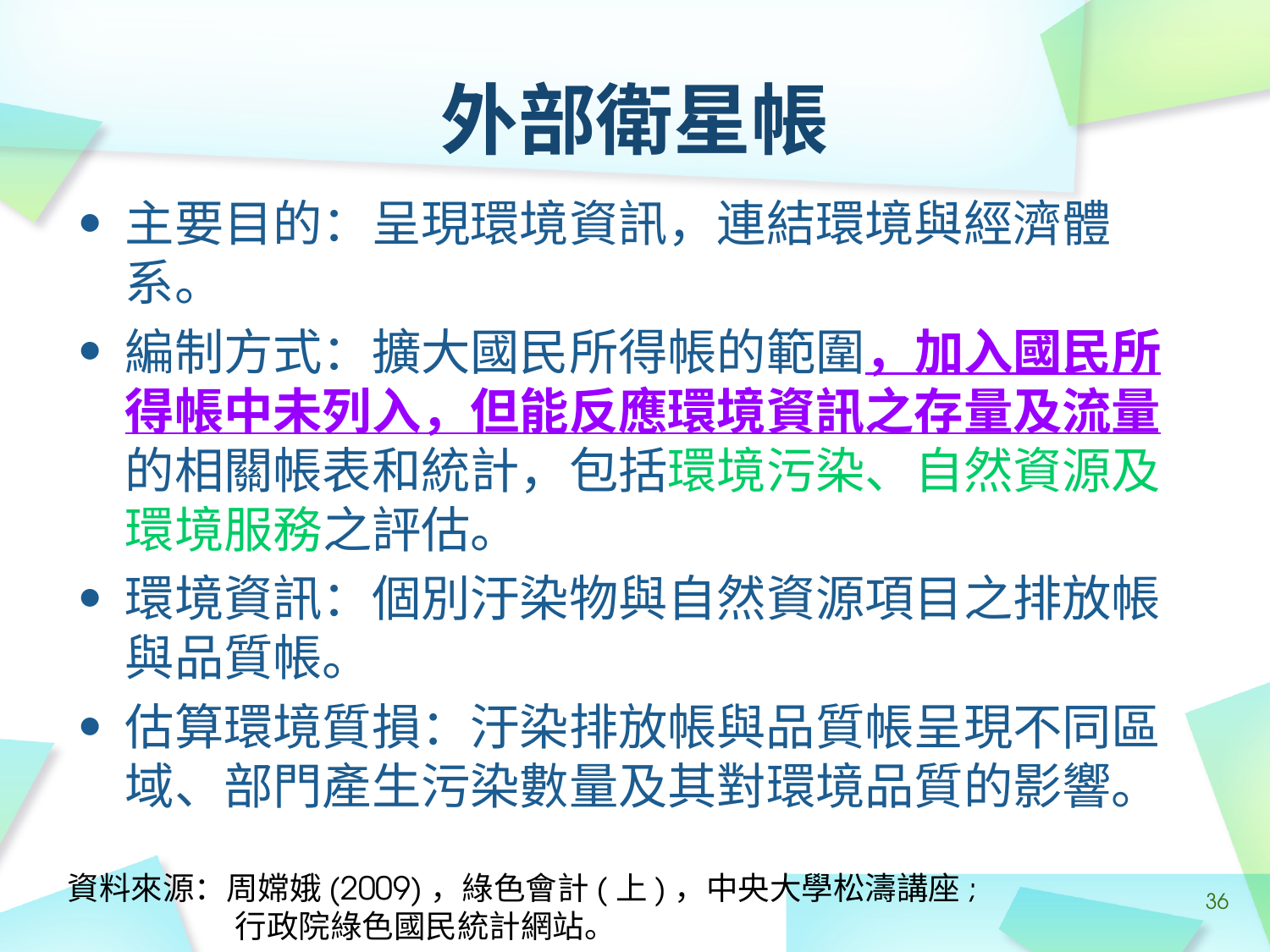

# 外部衛星帳
主要目的：呈現環境資訊，連結環境與經濟體系。
編制方式：擴大國民所得帳的範圍，加入國民所得帳中未列入，但能反應環境資訊之存量及流量的相關帳表和統計，包括環境污染、自然資源及環境服務之評估。
環境資訊：個別汙染物與自然資源項目之排放帳與品質帳。
估算環境質損：汙染排放帳與品質帳呈現不同區域、部門產生污染數量及其對環境品質的影響。
資料來源：周嫦娥(2009)，綠色會計(上)，中央大學松濤講座;
                  行政院綠色國民統計網站。
36